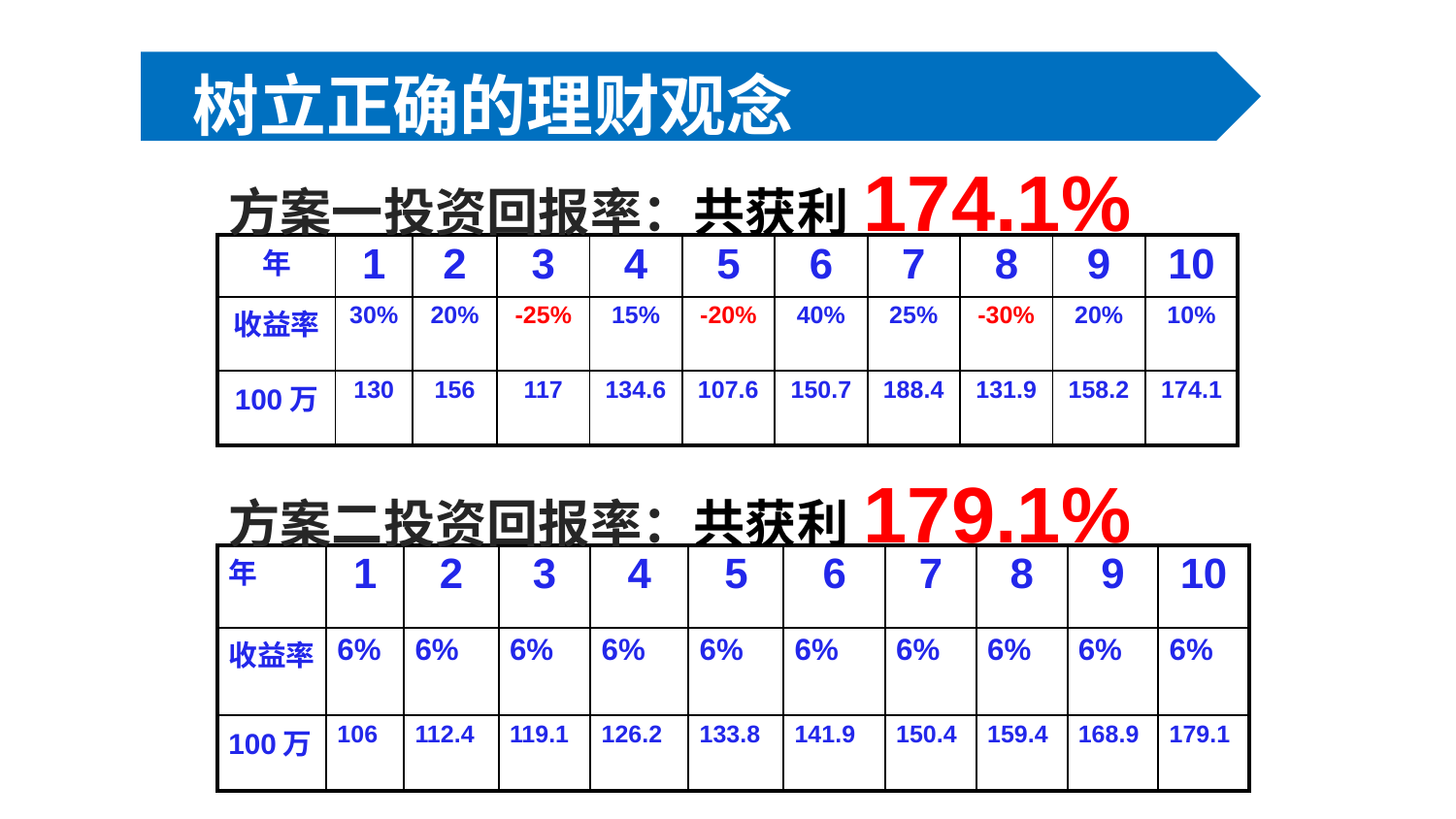

树立正确的理财观念

方案一投资回报率：共获利174.1%
| 年 | 1 | 2 | 3 | 4 | 5 | 6 | 7 | 8 | 9 | 10 |
| --- | --- | --- | --- | --- | --- | --- | --- | --- | --- | --- |
| 收益率 | 30% | 20% | -25% | 15% | -20% | 40% | 25% | -30% | 20% | 10% |
| 100万 | 130 | 156 | 117 | 134.6 | 107.6 | 150.7 | 188.4 | 131.9 | 158.2 | 174.1 |
方案二投资回报率：共获利179.1%
| 年 | 1 | 2 | 3 | 4 | 5 | 6 | 7 | 8 | 9 | 10 |
| --- | --- | --- | --- | --- | --- | --- | --- | --- | --- | --- |
| 收益率 | 6% | 6% | 6% | 6% | 6% | 6% | 6% | 6% | 6% | 6% |
| 100万 | 106 | 112.4 | 119.1 | 126.2 | 133.8 | 141.9 | 150.4 | 159.4 | 168.9 | 179.1 |